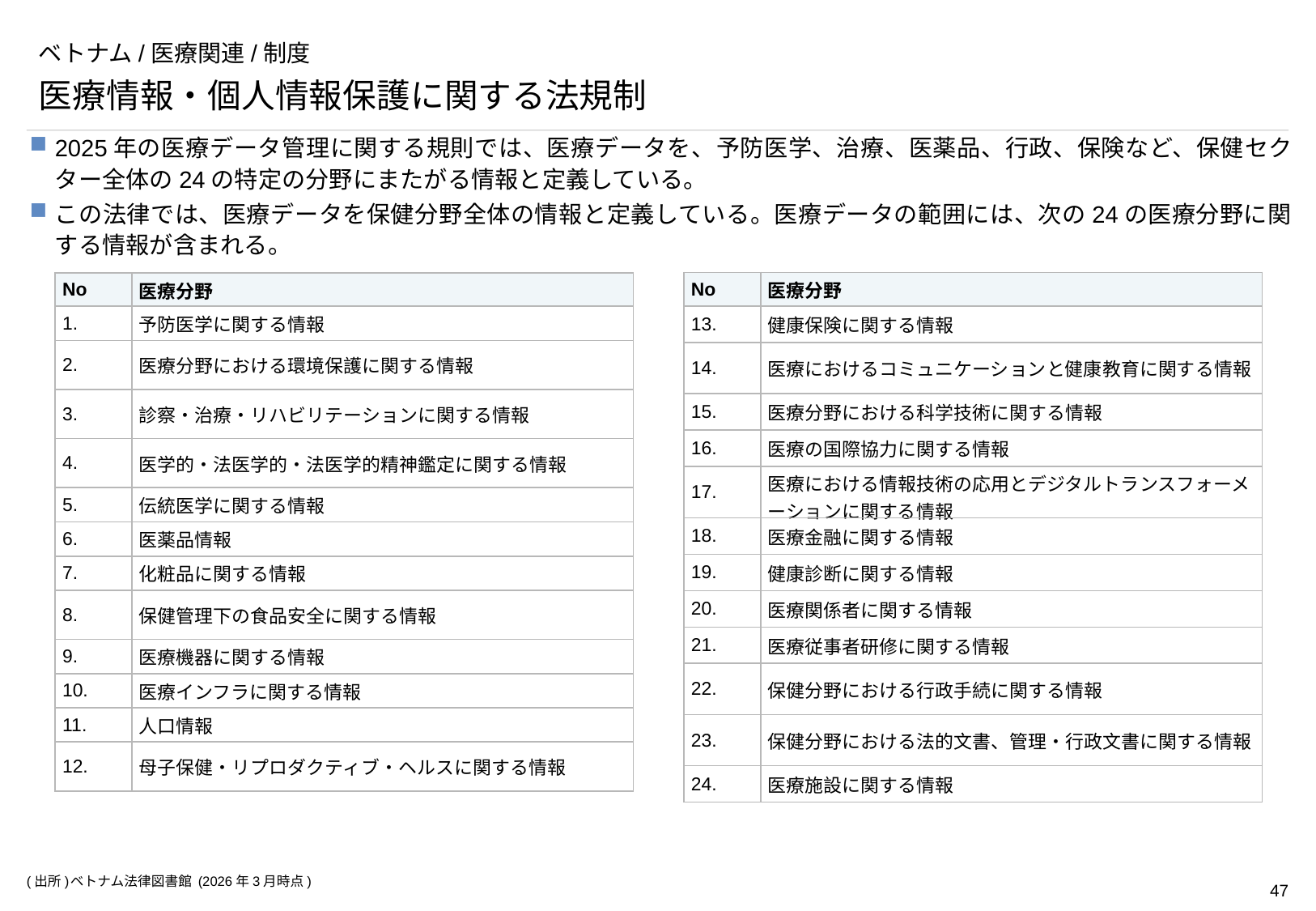

# ベトナム/医療関連/制度
医療情報・個人情報保護に関する法規制
2025年の医療データ管理に関する規則では、医療データを、予防医学、治療、医薬品、行政、保険など、保健セクター全体の24の特定の分野にまたがる情報と定義している。
この法律では、医療データを保健分野全体の情報と定義している。医療データの範囲には、次の24の医療分野に関する情報が含まれる。

| No | 医療分野 |
| --- | --- |
| 13. | 健康保険に関する情報 |
| 14. | 医療におけるコミュニケーションと健康教育に関する情報 |
| 15. | 医療分野における科学技術に関する情報 |
| 16. | 医療の国際協力に関する情報 |
| 17. | 医療における情報技術の応用とデジタルトランスフォーメーションに関する情報 |
| 18. | 医療金融に関する情報 |
| 19. | 健康診断に関する情報 |
| 20. | 医療関係者に関する情報 |
| 21. | 医療従事者研修に関する情報 |
| 22. | 保健分野における行政手続に関する情報 |
| 23. | 保健分野における法的文書、管理・行政文書に関する情報 |
| 24. | 医療施設に関する情報 |
| No | 医療分野 |
| --- | --- |
| 1. | 予防医学に関する情報 |
| 2. | 医療分野における環境保護に関する情報 |
| 3. | 診察・治療・リハビリテーションに関する情報 |
| 4. | 医学的・法医学的・法医学的精神鑑定に関する情報 |
| 5. | 伝統医学に関する情報 |
| 6. | 医薬品情報 |
| 7. | 化粧品に関する情報 |
| 8. | 保健管理下の食品安全に関する情報 |
| 9. | 医療機器に関する情報 |
| 10. | 医療インフラに関する情報 |
| 11. | 人口情報 |
| 12. | 母子保健・リプロダクティブ・ヘルスに関する情報 |
(出所)	ベトナム法律図書館 (2026年3月時点)